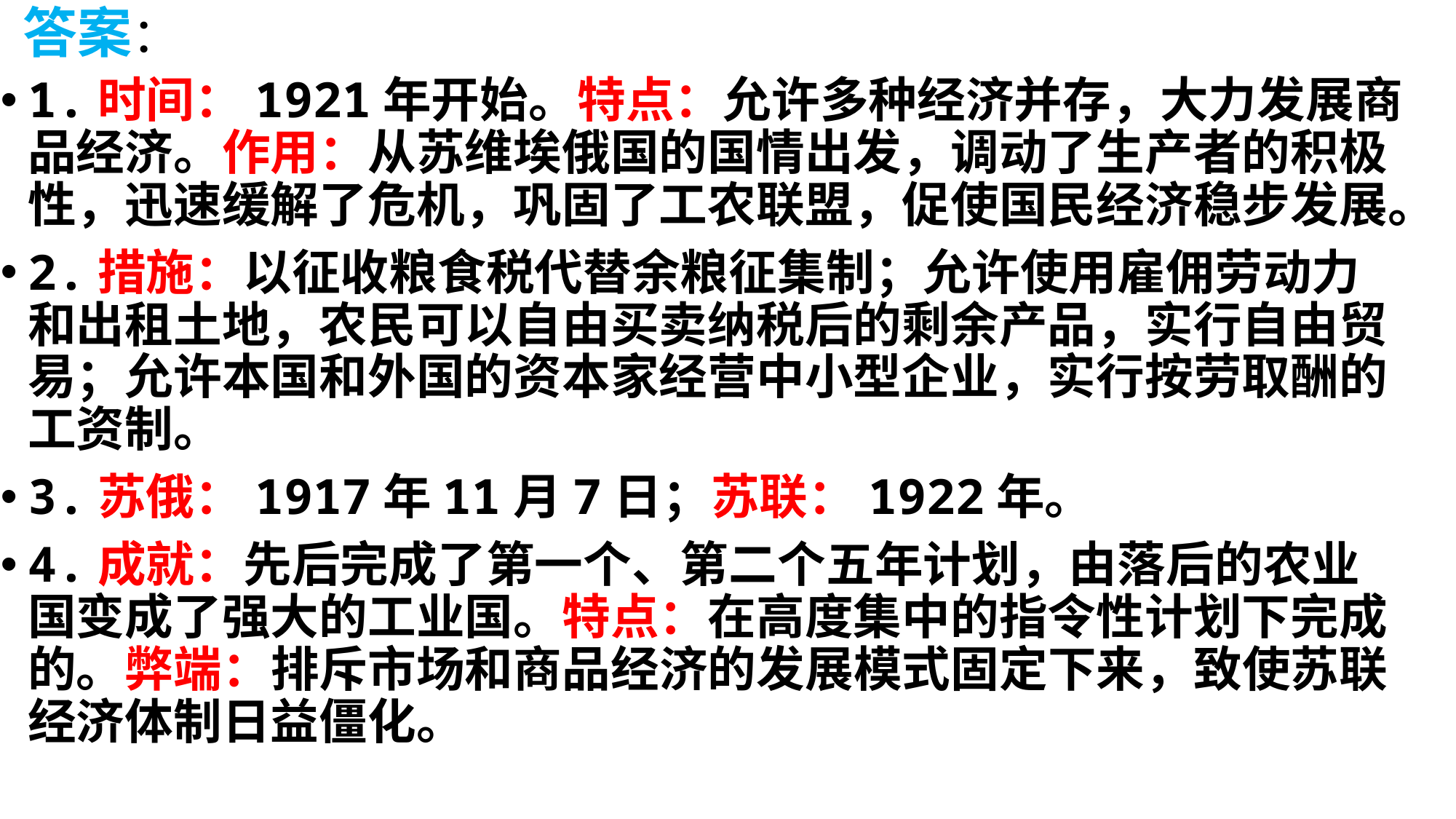

# 答案：
1.时间：1921年开始。特点：允许多种经济并存，大力发展商品经济。作用：从苏维埃俄国的国情出发，调动了生产者的积极性，迅速缓解了危机，巩固了工农联盟，促使国民经济稳步发展。
2.措施：以征收粮食税代替余粮征集制；允许使用雇佣劳动力和出租土地，农民可以自由买卖纳税后的剩余产品，实行自由贸易；允许本国和外国的资本家经营中小型企业，实行按劳取酬的工资制。
3.苏俄：1917年11月7日；苏联：1922年。
4.成就：先后完成了第一个、第二个五年计划，由落后的农业国变成了强大的工业国。特点：在高度集中的指令性计划下完成的。弊端：排斥市场和商品经济的发展模式固定下来，致使苏联经济体制日益僵化。